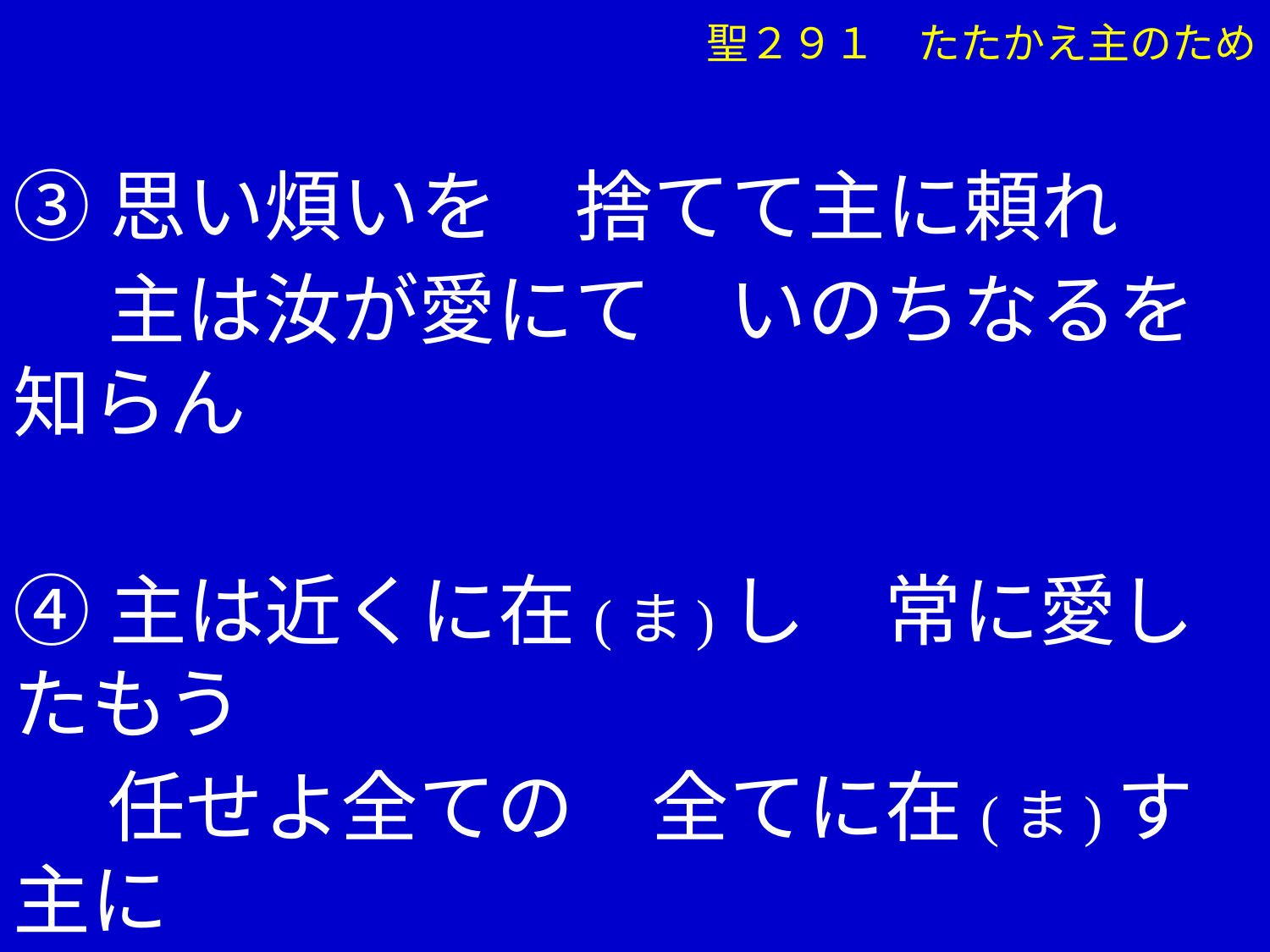

聖２９１　たたかえ主のため

③思い煩いを　捨てて主に頼れ
　 主は汝が愛にて　いのちなるを知らん

④主は近くに在(ま)し　常に愛したもう
　 任せよ全ての　全てに在(ま)す主に